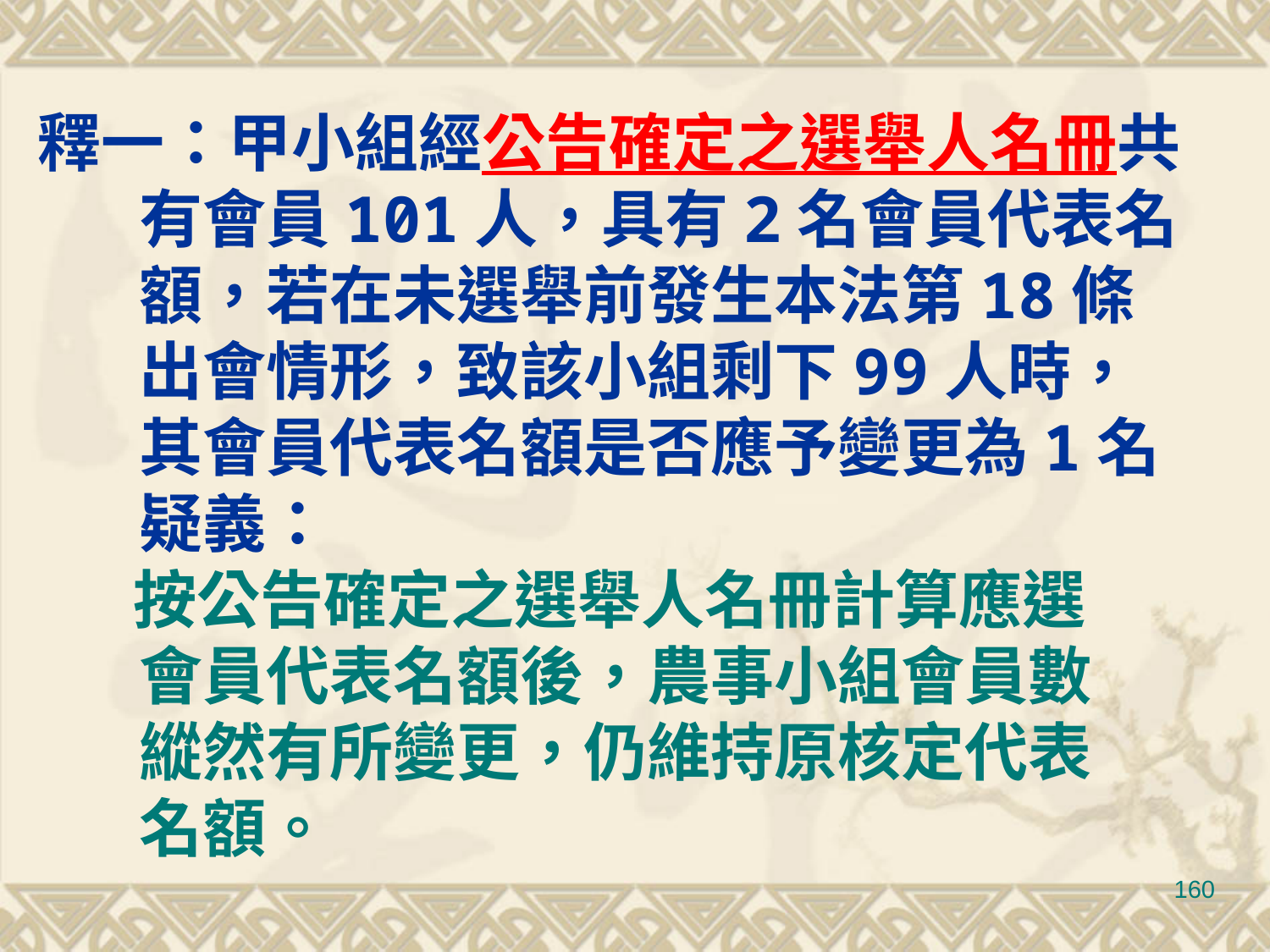

釋一：甲小組經公告確定之選舉人名冊共
      有會員101人，具有2名會員代表名
      額，若在未選舉前發生本法第18條
      出會情形，致該小組剩下99人時，
      其會員代表名額是否應予變更為1名
      疑義：
      按公告確定之選舉人名冊計算應選
      會員代表名額後，農事小組會員數
      縱然有所變更，仍維持原核定代表
      名額。
160